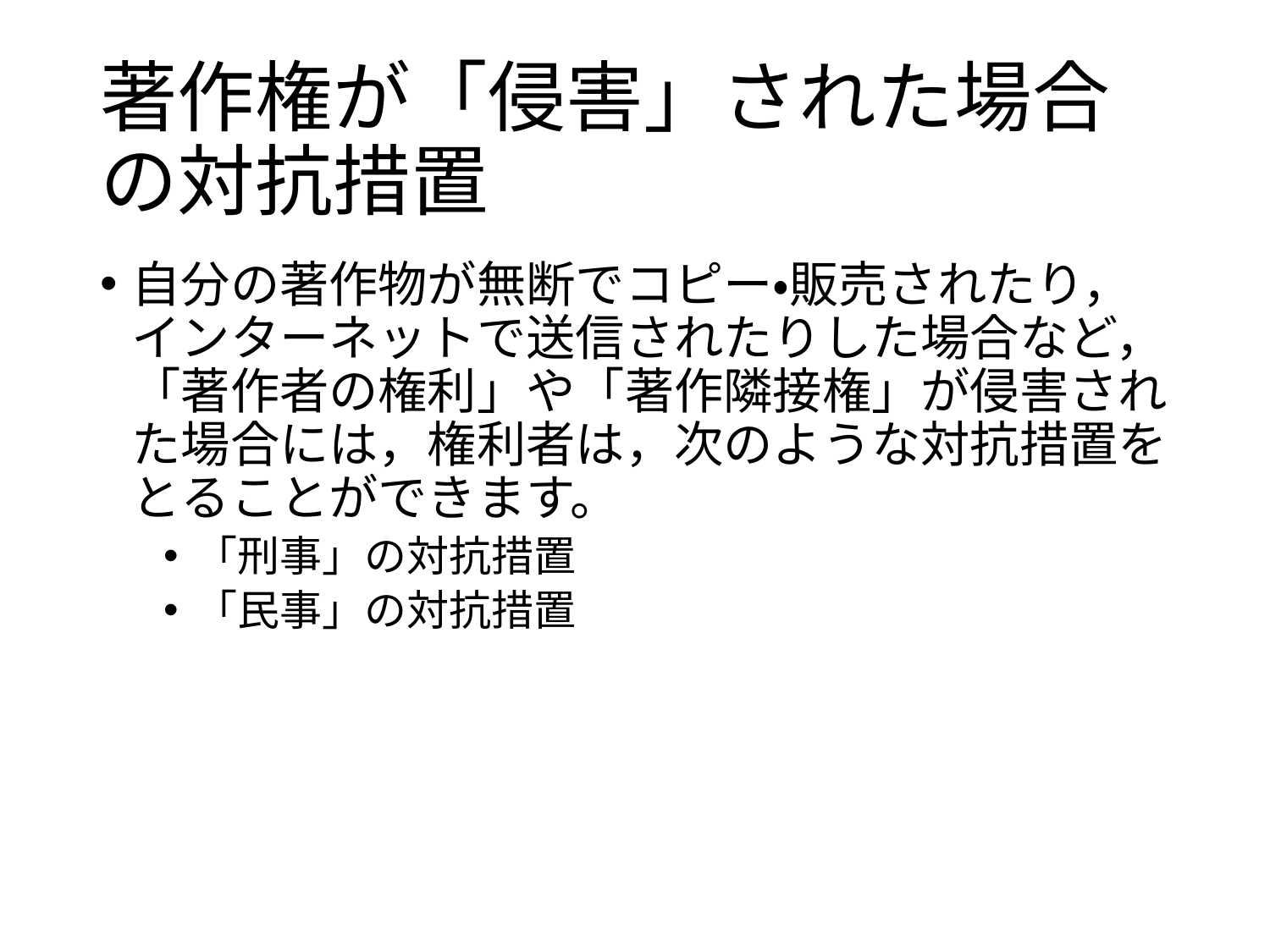

# 著作権が「侵害」された場合の対抗措置
自分の著作物が無断でコピー・販売されたり，インターネットで送信されたりした場合など，「著作者の権利」や「著作隣接権」が侵害された場合には，権利者は，次のような対抗措置をとることができます。
「刑事」の対抗措置
「民事」の対抗措置